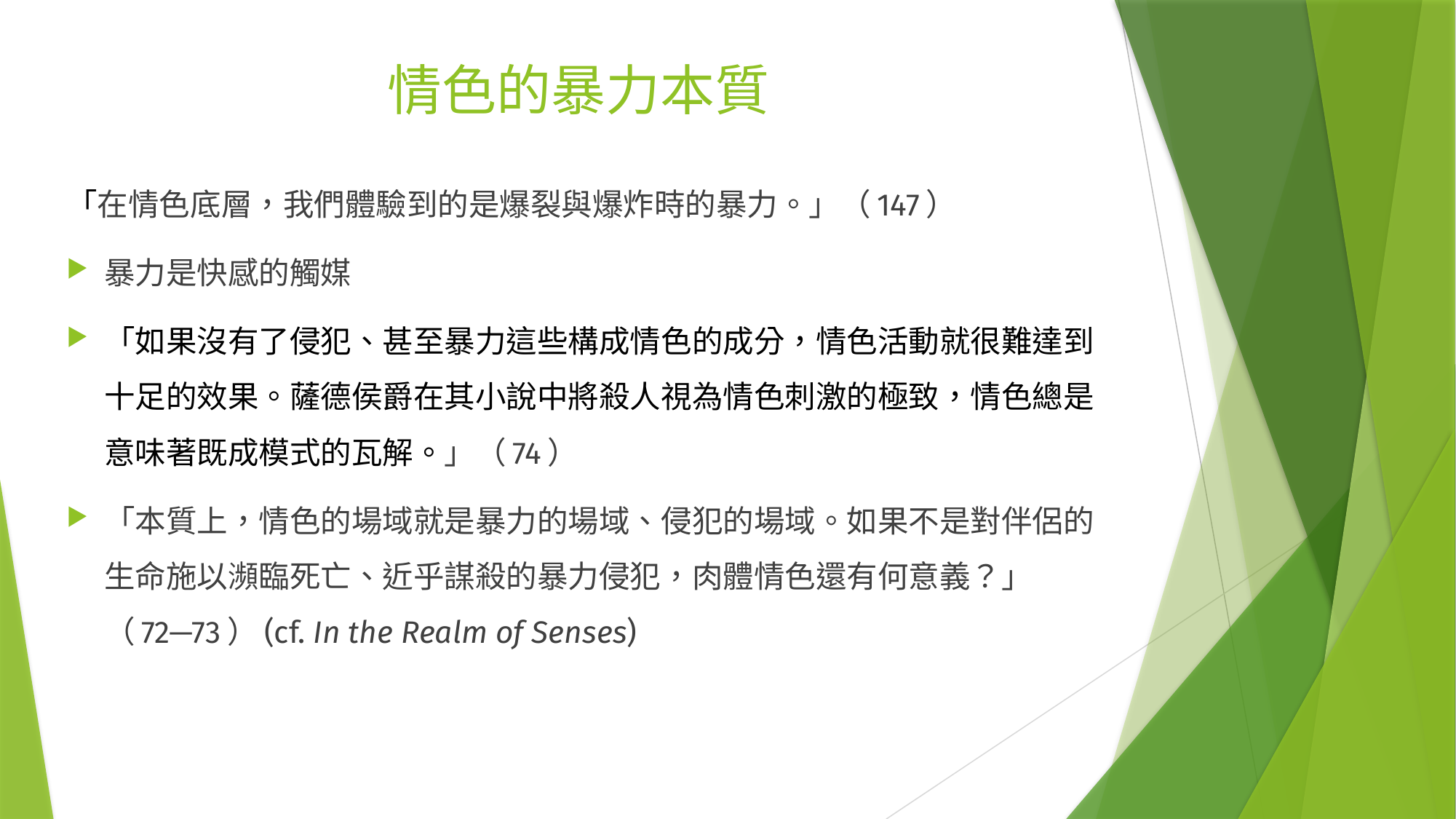

# 情色的暴力本質
「在情色底層，我們體驗到的是爆裂與爆炸時的暴力。」（147）
暴力是快感的觸媒
「如果沒有了侵犯、甚至暴力這些構成情色的成分，情色活動就很難達到十足的效果。薩德侯爵在其小說中將殺人視為情色刺激的極致，情色總是意味著既成模式的瓦解。」（74）
「本質上，情色的場域就是暴力的場域、侵犯的場域。如果不是對伴侶的生命施以瀕臨死亡、近乎謀殺的暴力侵犯，肉體情色還有何意義？」 （72─73）(cf. In the Realm of Senses)